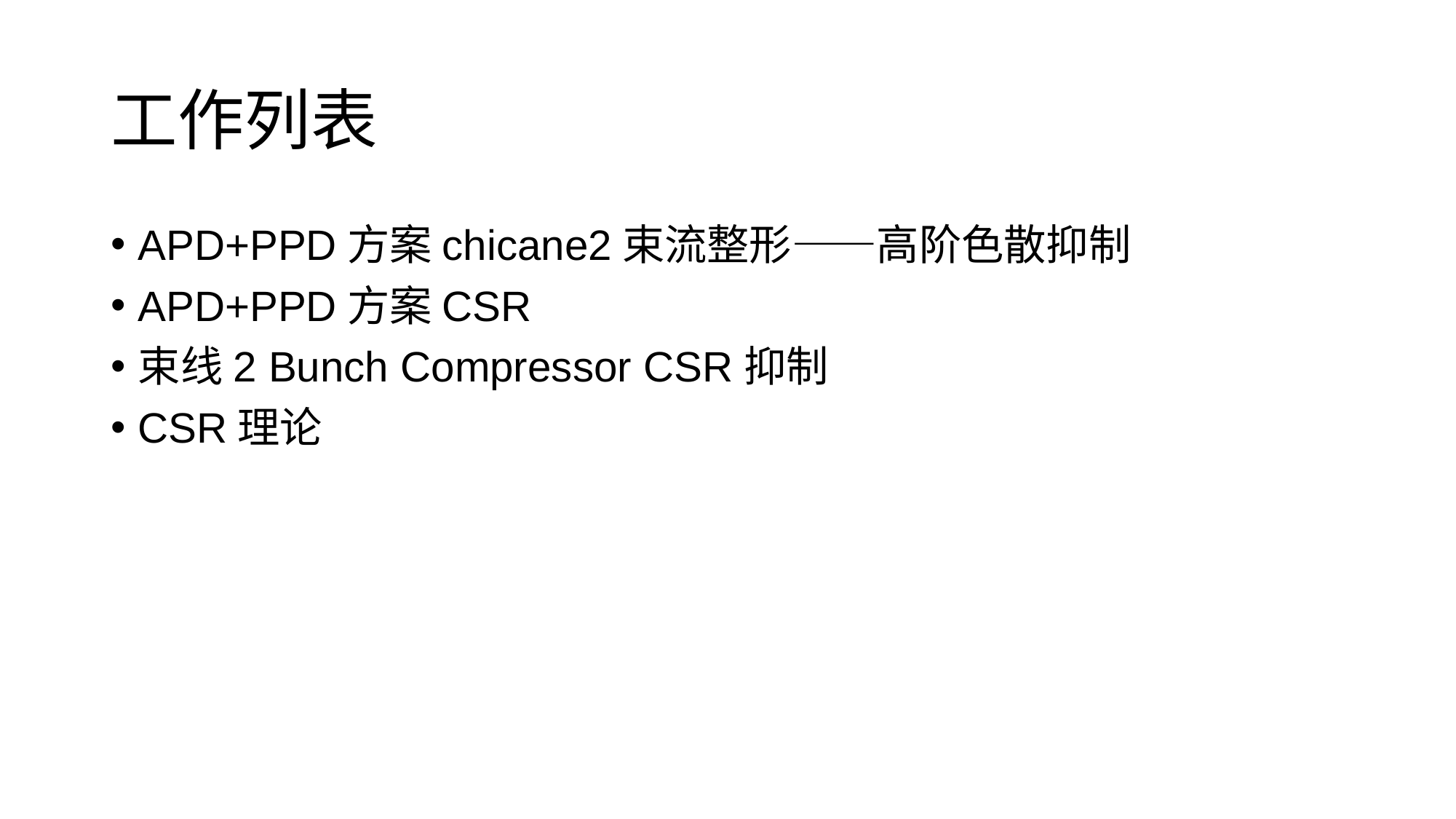

# 工作列表
APD+PPD方案chicane2束流整形——高阶色散抑制
APD+PPD方案CSR
束线2 Bunch Compressor CSR抑制
CSR理论